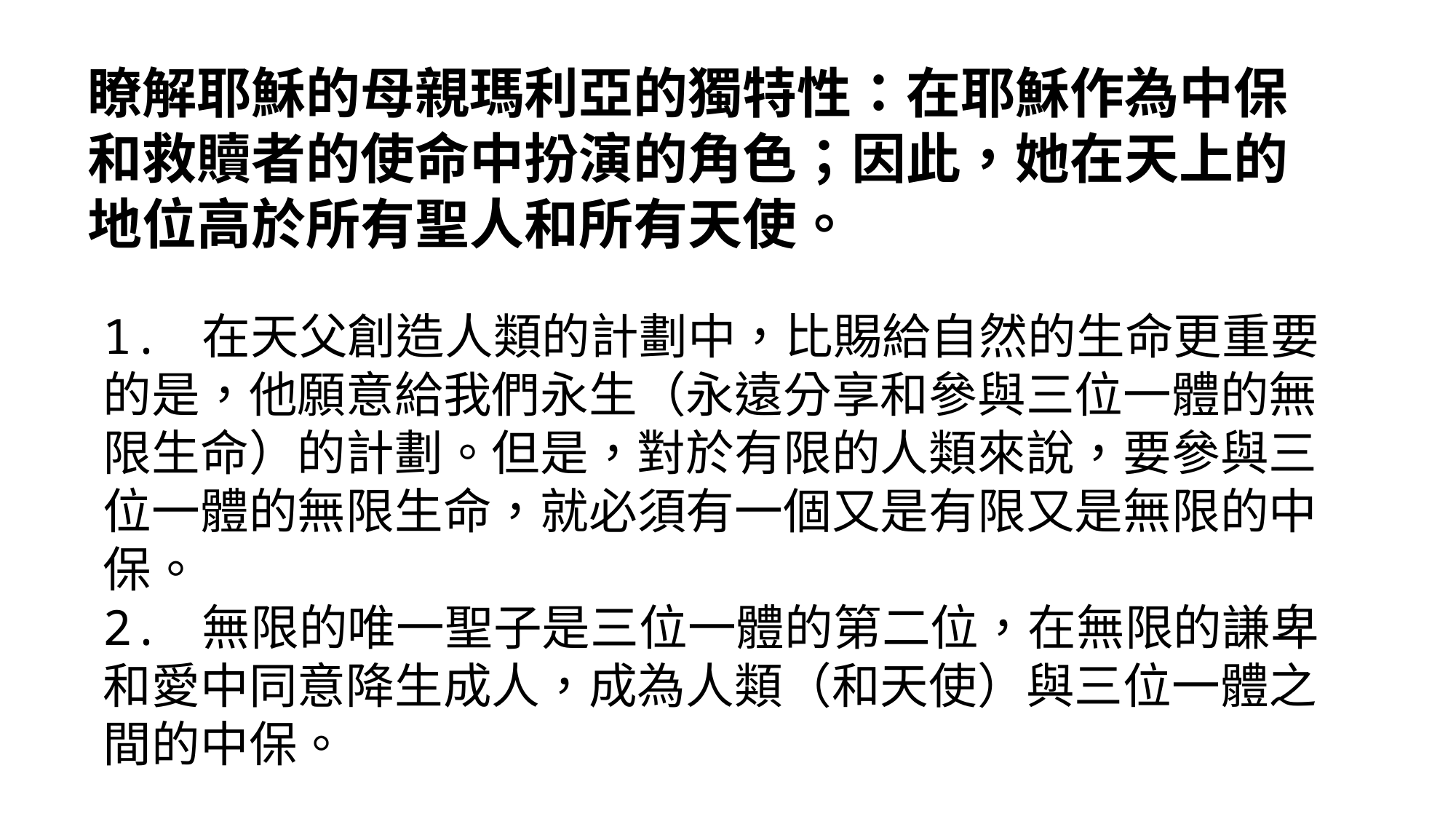

瞭解耶穌的母親瑪利亞的獨特性：在耶穌作為中保和救贖者的使命中扮演的角色；因此，她在天上的地位高於所有聖人和所有天使。
1. 在天父創造人類的計劃中，比賜給自然的生命更重要的是，他願意給我們永生（永遠分享和參與三位一體的無限生命）的計劃。但是，對於有限的人類來說，要參與三位一體的無限生命，就必須有一個又是有限又是無限的中保。
2. 無限的唯一聖子是三位一體的第二位，在無限的謙卑和愛中同意降生成人，成為人類（和天使）與三位一體之間的中保。